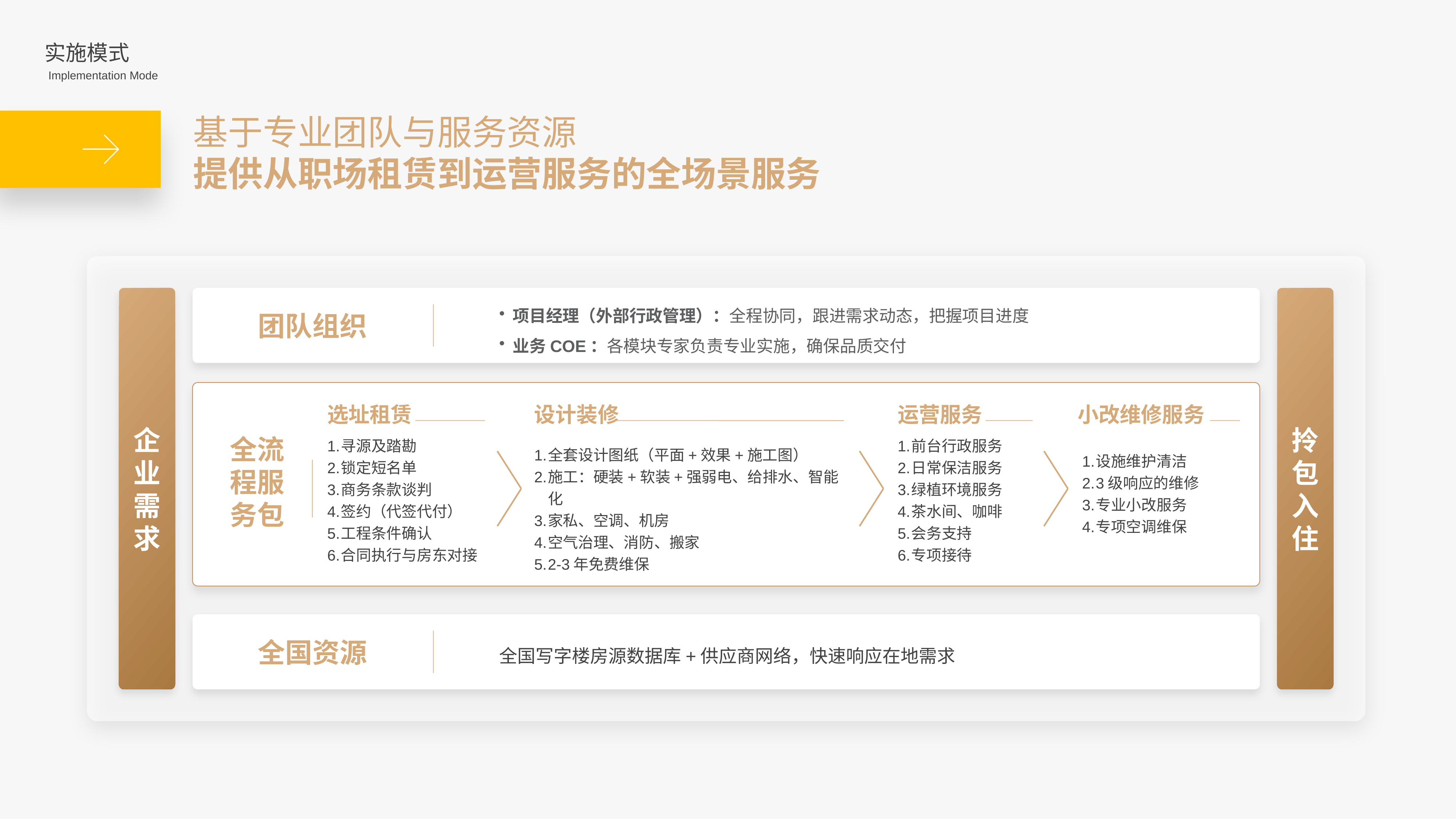

实施模式
Implementation Mode
基于专业团队与服务资源
提供从职场租赁到运营服务的全场景服务

项目经理（外部行政管理）：全程协同，跟进需求动态，把握项目进度
业务COE：各模块专家负责专业实施，确保品质交付

团队组织

选址租赁

寻源及踏勘
锁定短名单
商务条款谈判
签约（代签代付）
工程条件确认
合同执行与房东对接
设计装修

全套设计图纸（平面+效果+施工图）
施工：硬装+软装+强弱电、给排水、智能化
家私、空调、机房
空气治理、消防、搬家
2-3年免费维保
运营服务

前台行政服务
日常保洁服务
绿植环境服务
茶水间、咖啡
会务支持
专项接待
小改维修服务

设施维护清洁
3级响应的维修
专业小改服务
专项空调维保
企
业
需
求
拎
包
入
住
全流程服务包

全国资源
全国写字楼房源数据库+供应商网络，快速响应在地需求